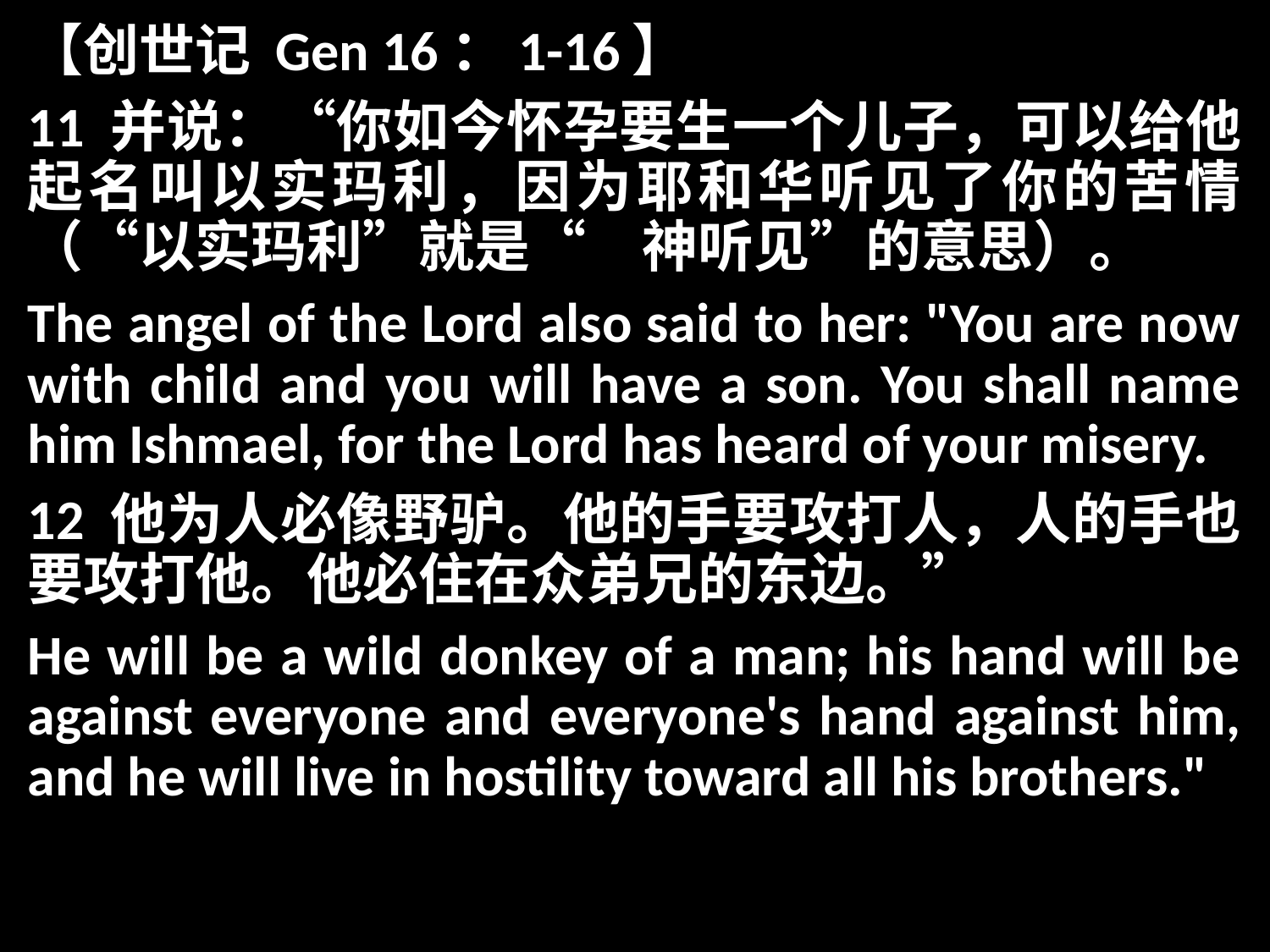

【创世记 Gen 16：1-16】
11 并说：“你如今怀孕要生一个儿子，可以给他起名叫以实玛利，因为耶和华听见了你的苦情（“以实玛利”就是“　神听见”的意思）。
The angel of the Lord also said to her: "You are now with child and you will have a son. You shall name him Ishmael, for the Lord has heard of your misery.
12 他为人必像野驴。他的手要攻打人，人的手也要攻打他。他必住在众弟兄的东边。”
He will be a wild donkey of a man; his hand will be against everyone and everyone's hand against him, and he will live in hostility toward all his brothers."